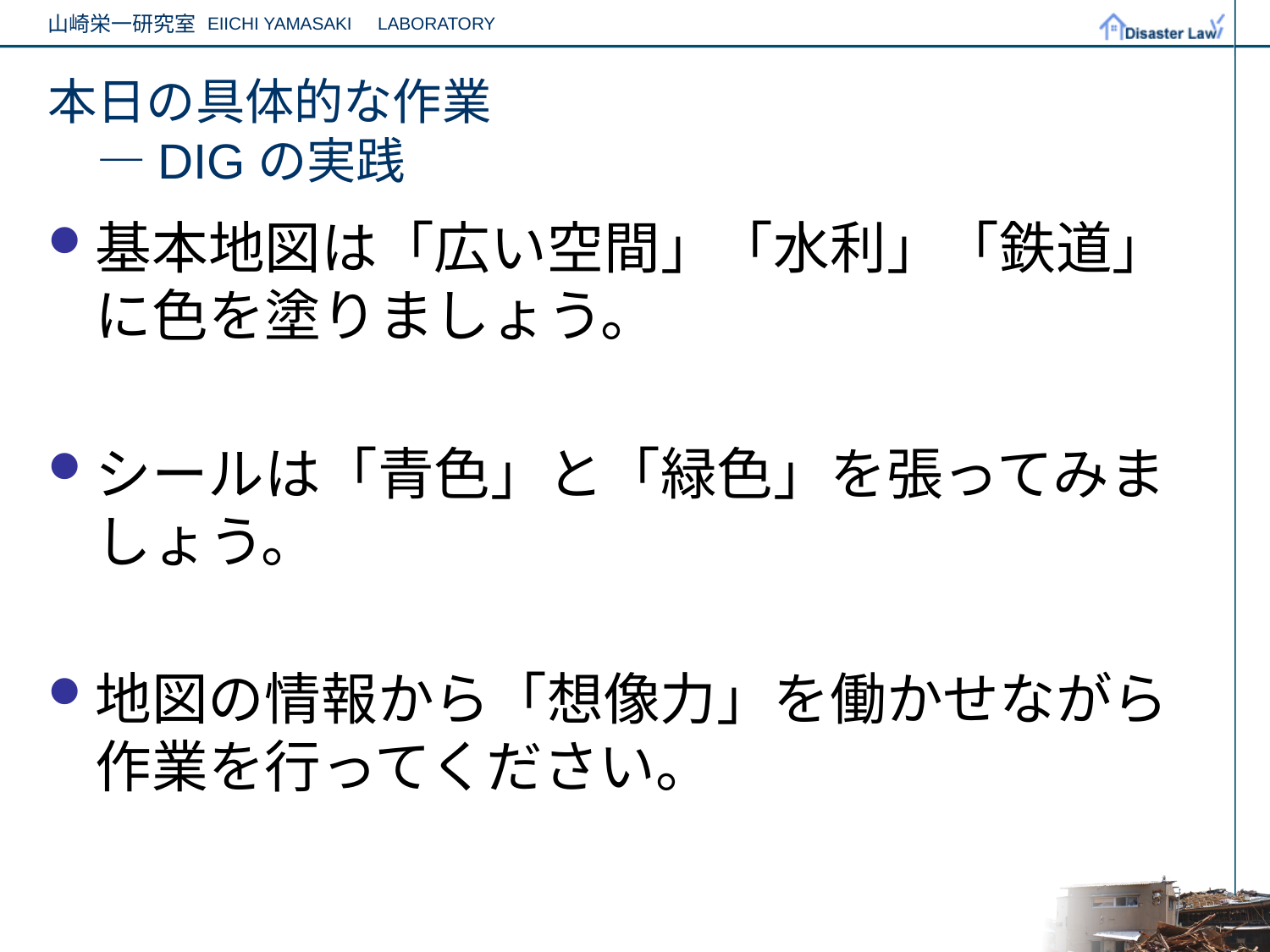

# 本日の具体的な作業 　―DIGの実践
基本地図は「広い空間」「水利」「鉄道」に色を塗りましょう。

シールは「青色」と「緑色」を張ってみましょう。

地図の情報から「想像力」を働かせながら作業を行ってください。